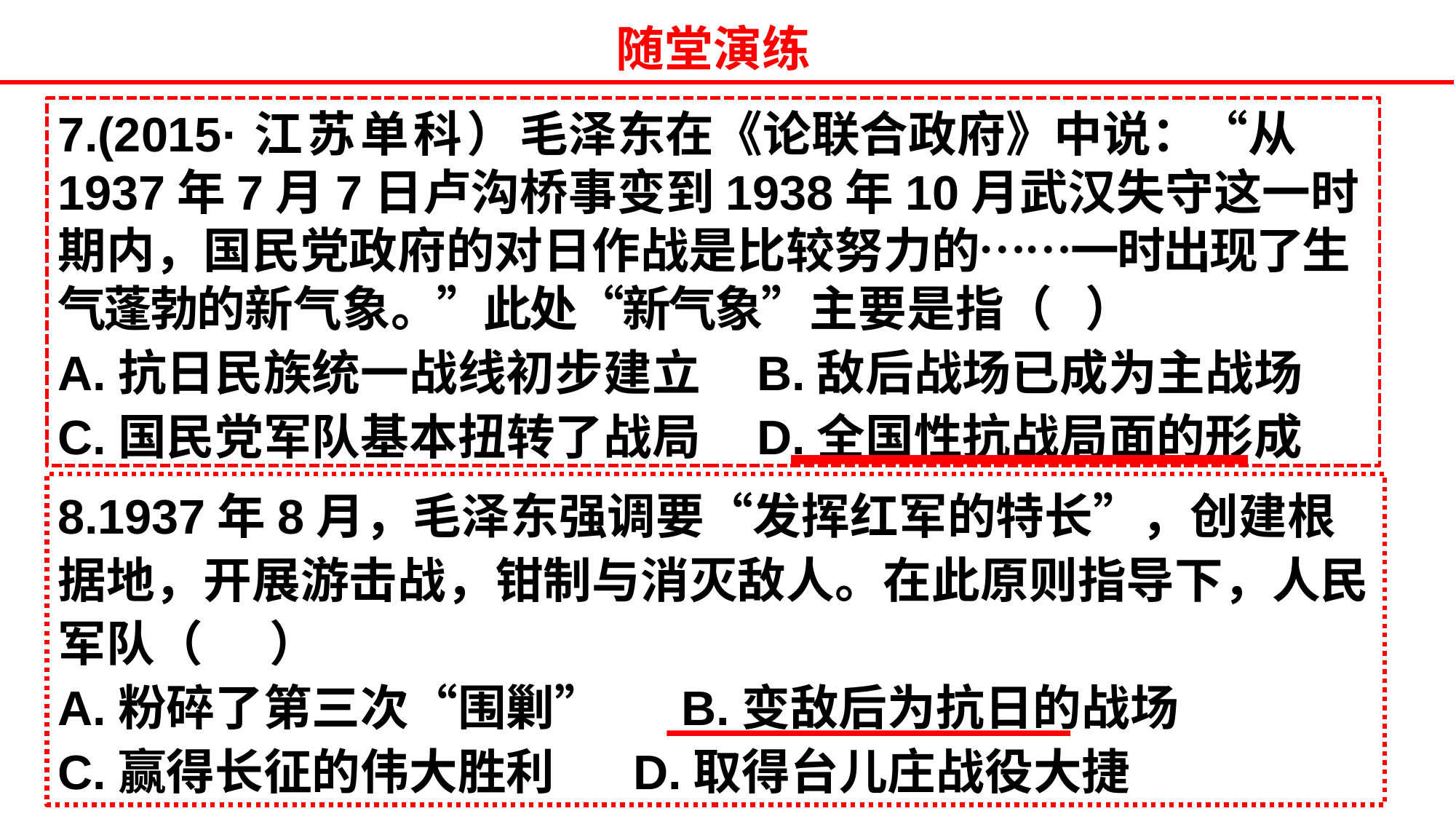

随堂演练
7.(2015·江苏单科）毛泽东在《论联合政府》中说：“从1937年7月7日卢沟桥事变到1938年10月武汉失守这一时期内，国民党政府的对日作战是比较努力的……一时出现了生气蓬勃的新气象。”此处“新气象”主要是指（    ）
A.抗日民族统一战线初步建立    B.敌后战场已成为主战场
C.国民党军队基本扭转了战局    D.全国性抗战局面的形成

8.1937年8月，毛泽东强调要“发挥红军的特长”，创建根据地，开展游击战，钳制与消灭敌人。在此原则指导下，人民军队（      ）
A.粉碎了第三次“围剿”      B.变敌后为抗日的战场
C.赢得长征的伟大胜利      D.取得台儿庄战役大捷